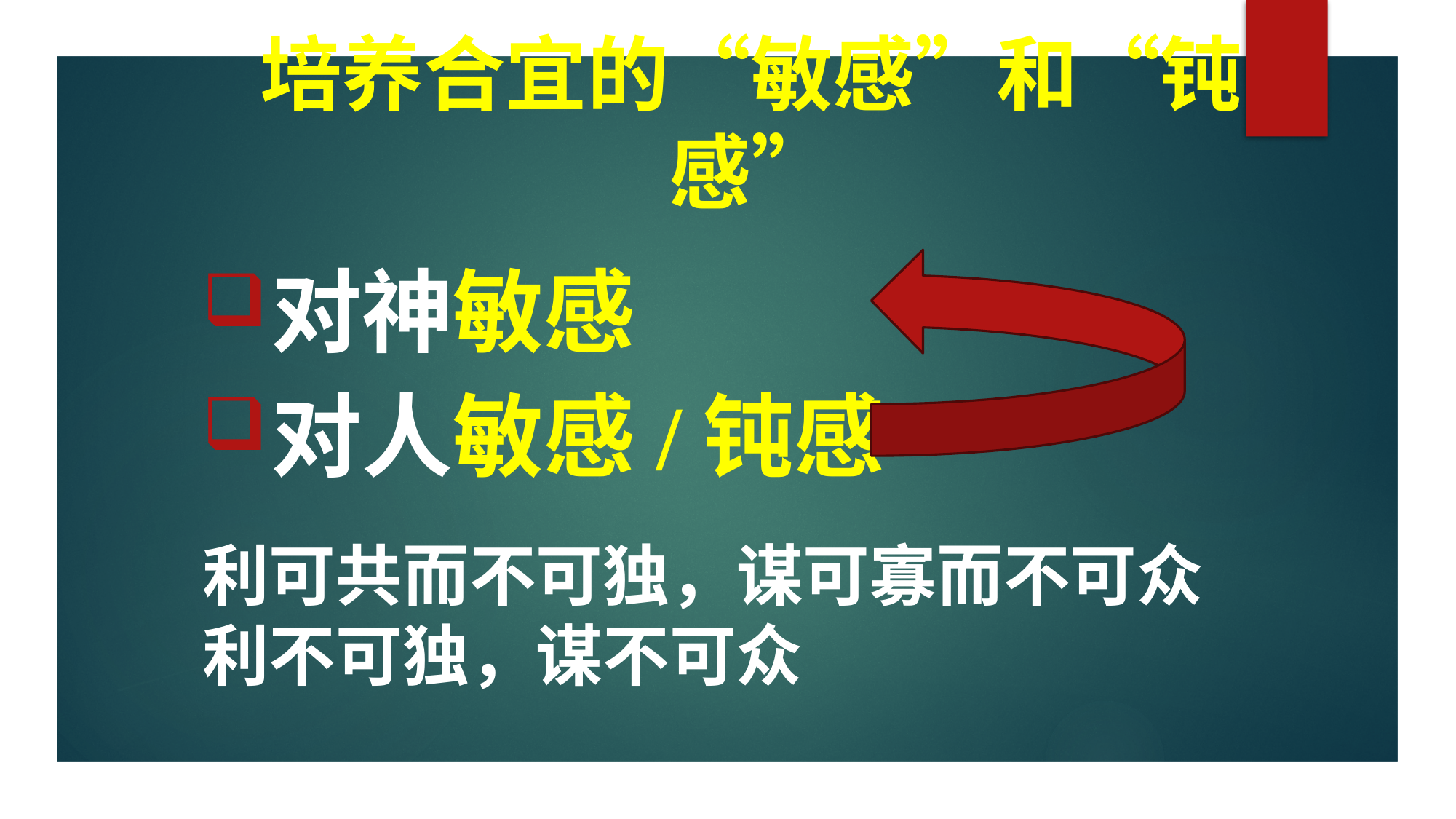

# 培养合宜的“敏感”和“钝感”

对神敏感
对人敏感/钝感
利可共而不可独，谋可寡而不可众
利不可独，谋不可众